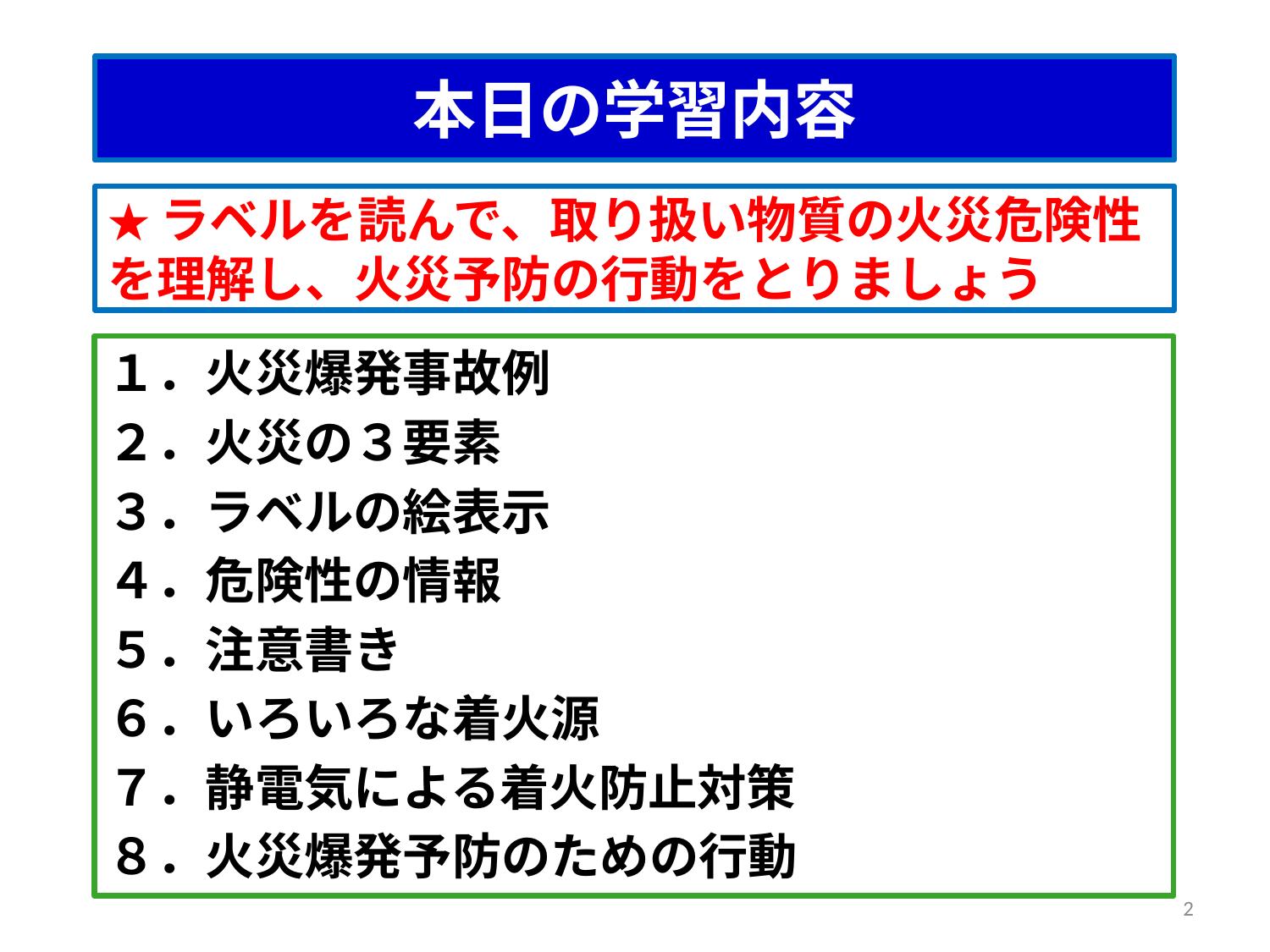

本日の学習内容
# ★ラベルを読んで、取り扱い物質の火災危険性を理解し、火災予防の行動をとりましょう
１．火災爆発事故例
２．火災の３要素
３．ラベルの絵表示
４．危険性の情報
５．注意書き
６．いろいろな着火源
７．静電気による着火防止対策
８．火災爆発予防のための行動

2